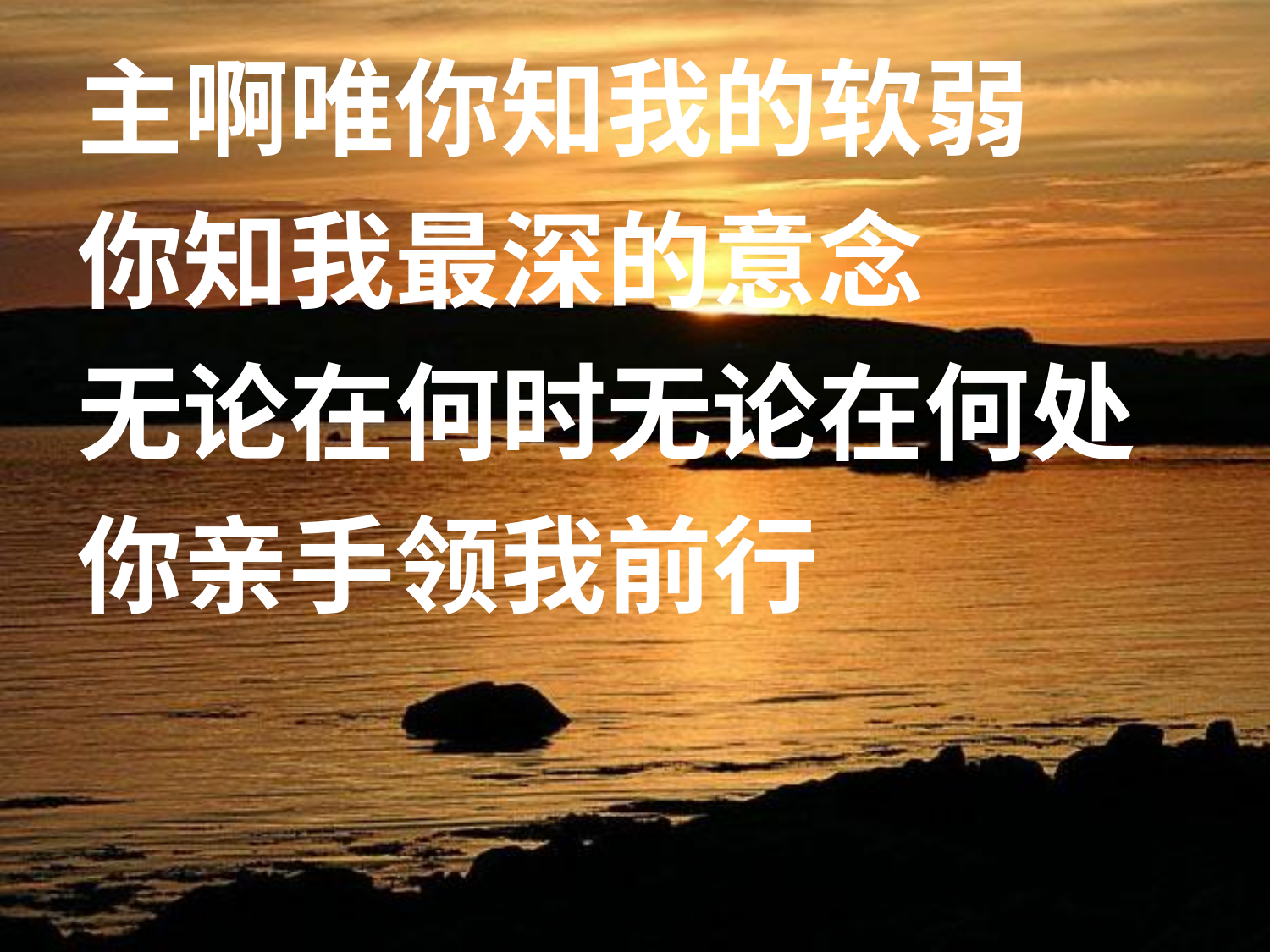

主啊唯你知我的软弱
你知我最深的意念
无论在何时无论在何处
你亲手领我前行